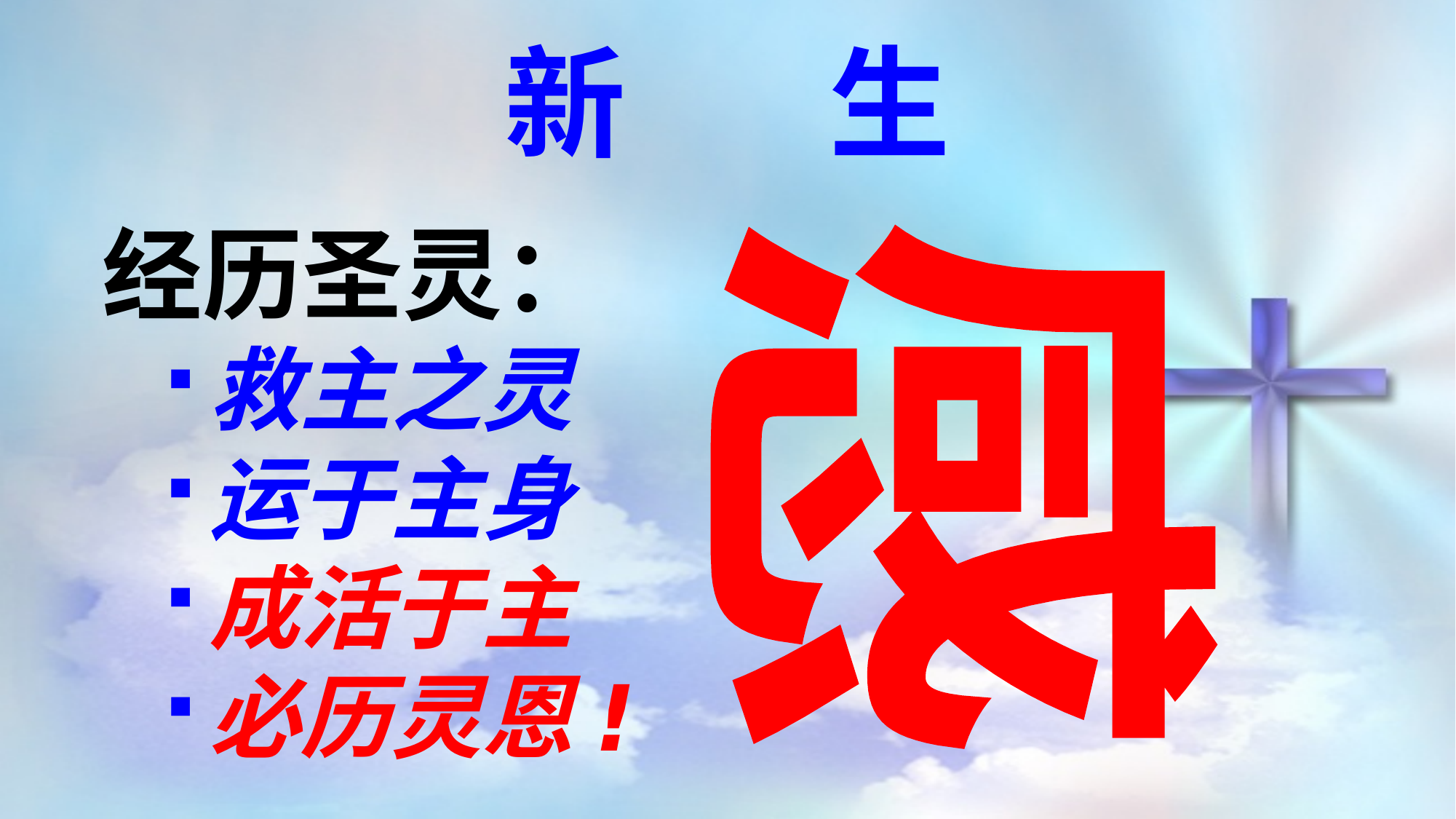

新   生
经历圣灵：
救主之灵
运于主身
成活于主
必历灵恩!
感